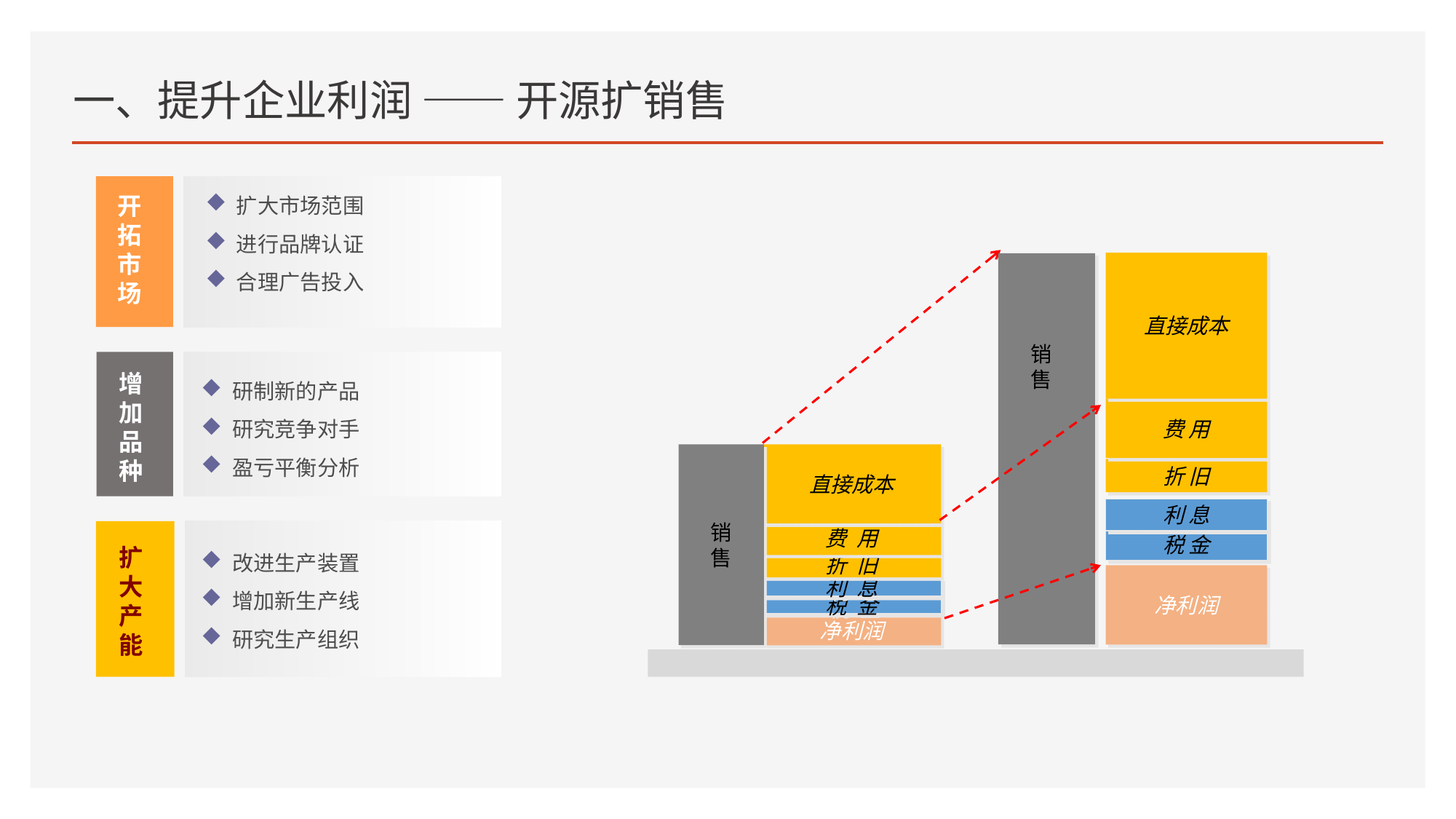

# 一、提升企业利润 —— 开源扩销售

 扩大市场范围
 进行品牌认证
 合理广告投入
开
拓
市
场

直接成本

销
售
费 用
折 旧
利 息
税 金
净利润

增
加
品
种
 研制新的产品
 研究竞争对手
 盈亏平衡分析

销
售
直接成本
费  用

扩
大
产
能
 改进生产装置
 增加新生产线
 研究生产组织
折  旧

利  息
税  金
净利润